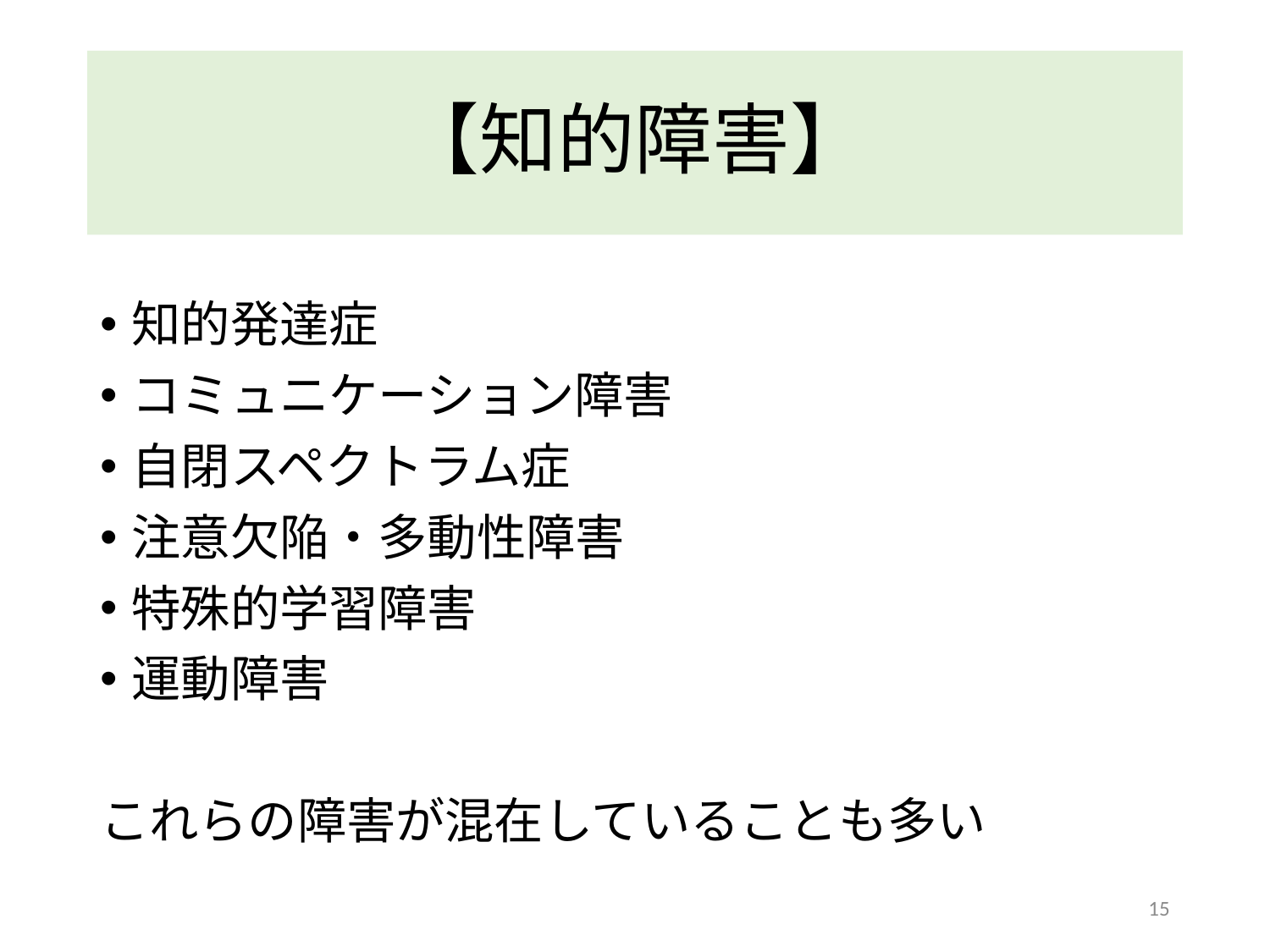

# 【知的障害】
知的発達症
コミュニケーション障害
自閉スペクトラム症
注意欠陥・多動性障害
特殊的学習障害
運動障害

これらの障害が混在していることも多い
15